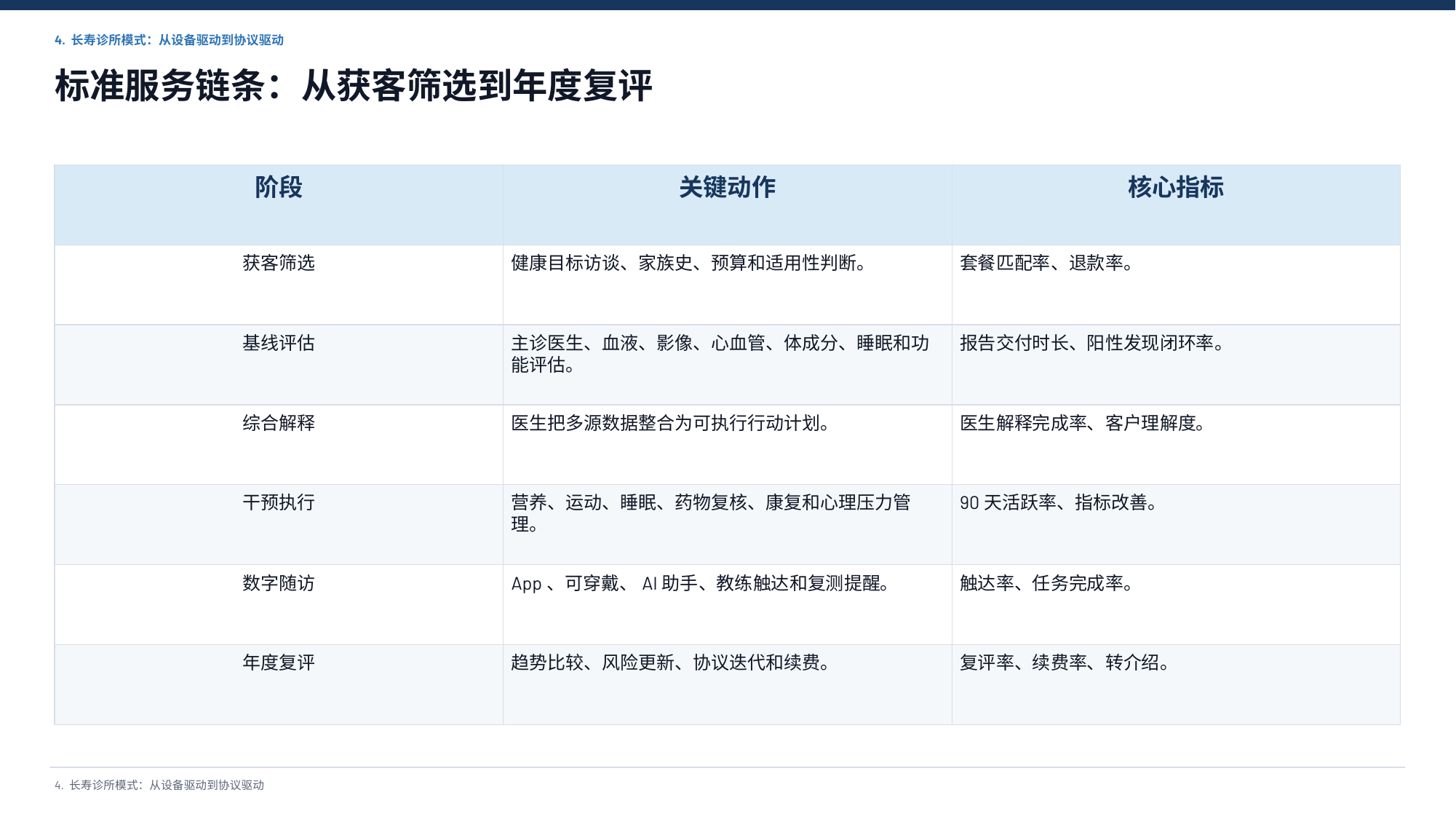

4. 长寿诊所模式：从设备驱动到协议驱动
标准服务链条：从获客筛选到年度复评

阶段
关键动作
核心指标

获客筛选
健康目标访谈、家族史、预算和适用性判断。
套餐匹配率、退款率。

基线评估
主诊医生、血液、影像、心血管、体成分、睡眠和功能评估。
报告交付时长、阳性发现闭环率。

综合解释
医生把多源数据整合为可执行行动计划。
医生解释完成率、客户理解度。

干预执行
营养、运动、睡眠、药物复核、康复和心理压力管理。
90天活跃率、指标改善。

数字随访
App、可穿戴、AI助手、教练触达和复测提醒。
触达率、任务完成率。

年度复评
趋势比较、风险更新、协议迭代和续费。
复评率、续费率、转介绍。

4. 长寿诊所模式：从设备驱动到协议驱动